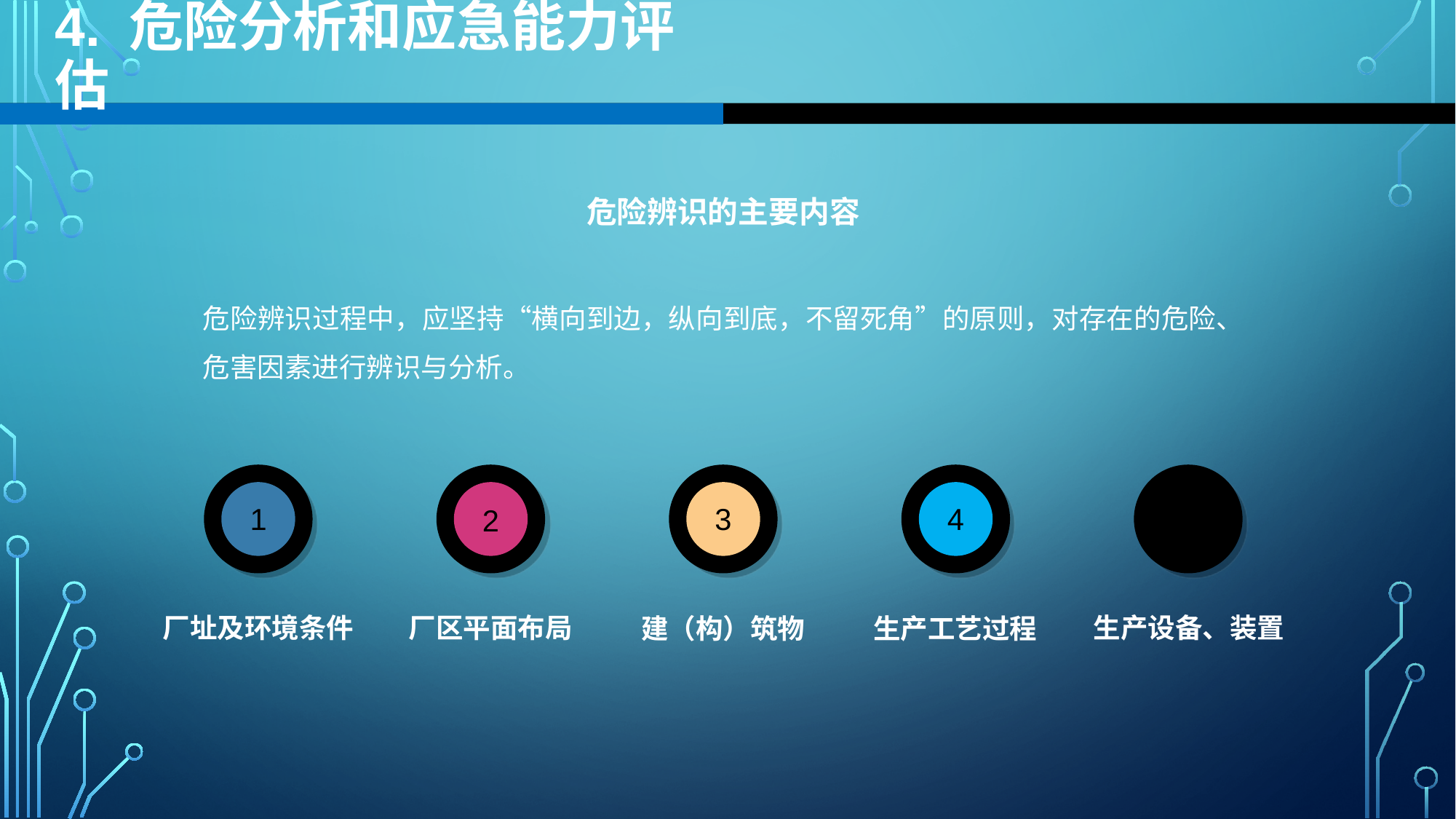

4. 危险分析和应急能力评估

危险辨识的主要内容
危险辨识过程中，应坚持“横向到边，纵向到底，不留死角”的原则，对存在的危险、危害因素进行辨识与分析。

1
3
4
5
2
厂址及环境条件
厂区平面布局
生产设备、装置
建（构）筑物
生产工艺过程